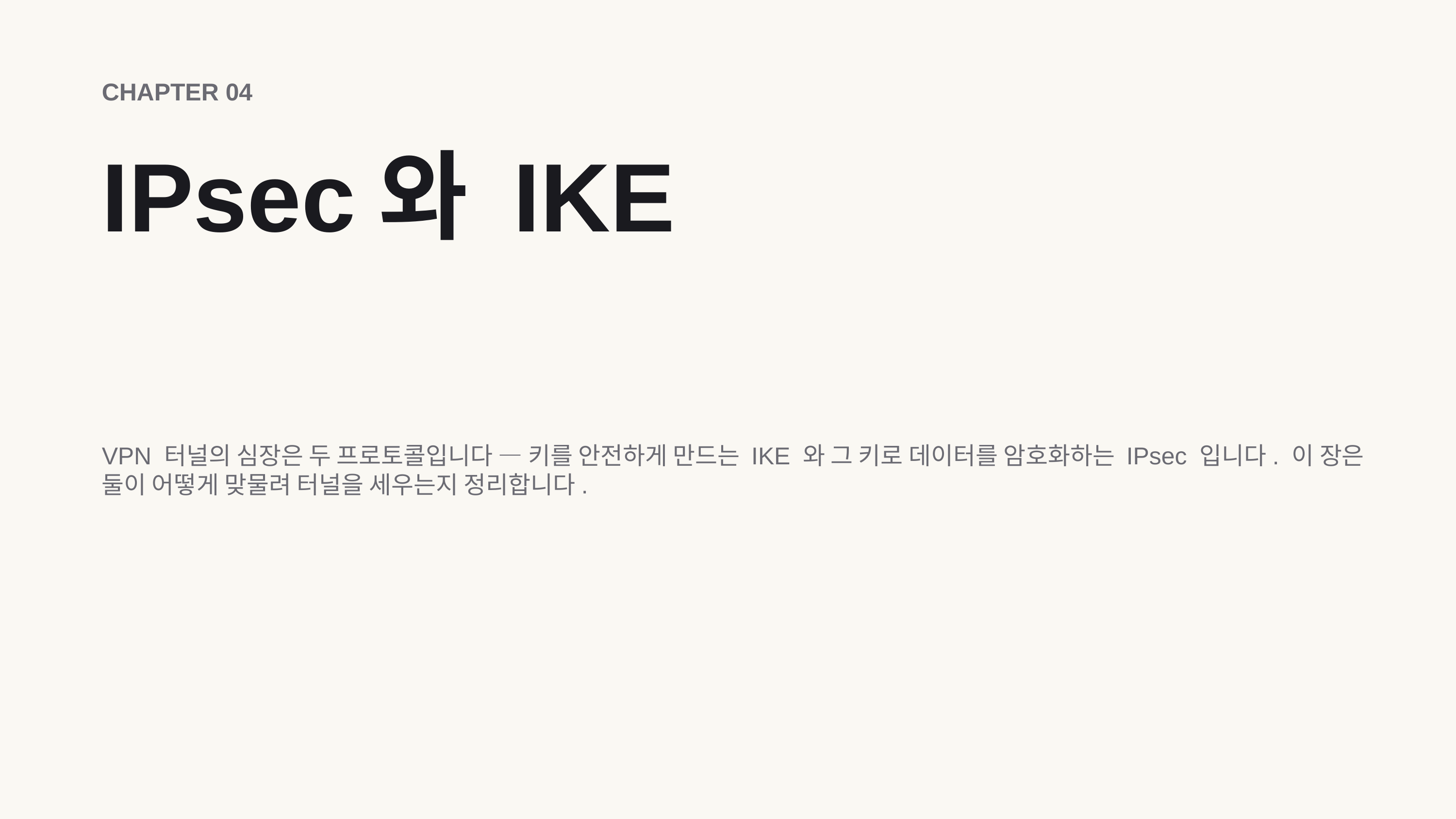

CHAPTER 04
IPsec와 IKE
VPN 터널의 심장은 두 프로토콜입니다 — 키를 안전하게 만드는 IKE 와 그 키로 데이터를 암호화하는 IPsec 입니다. 이 장은 둘이 어떻게 맞물려 터널을 세우는지 정리합니다.